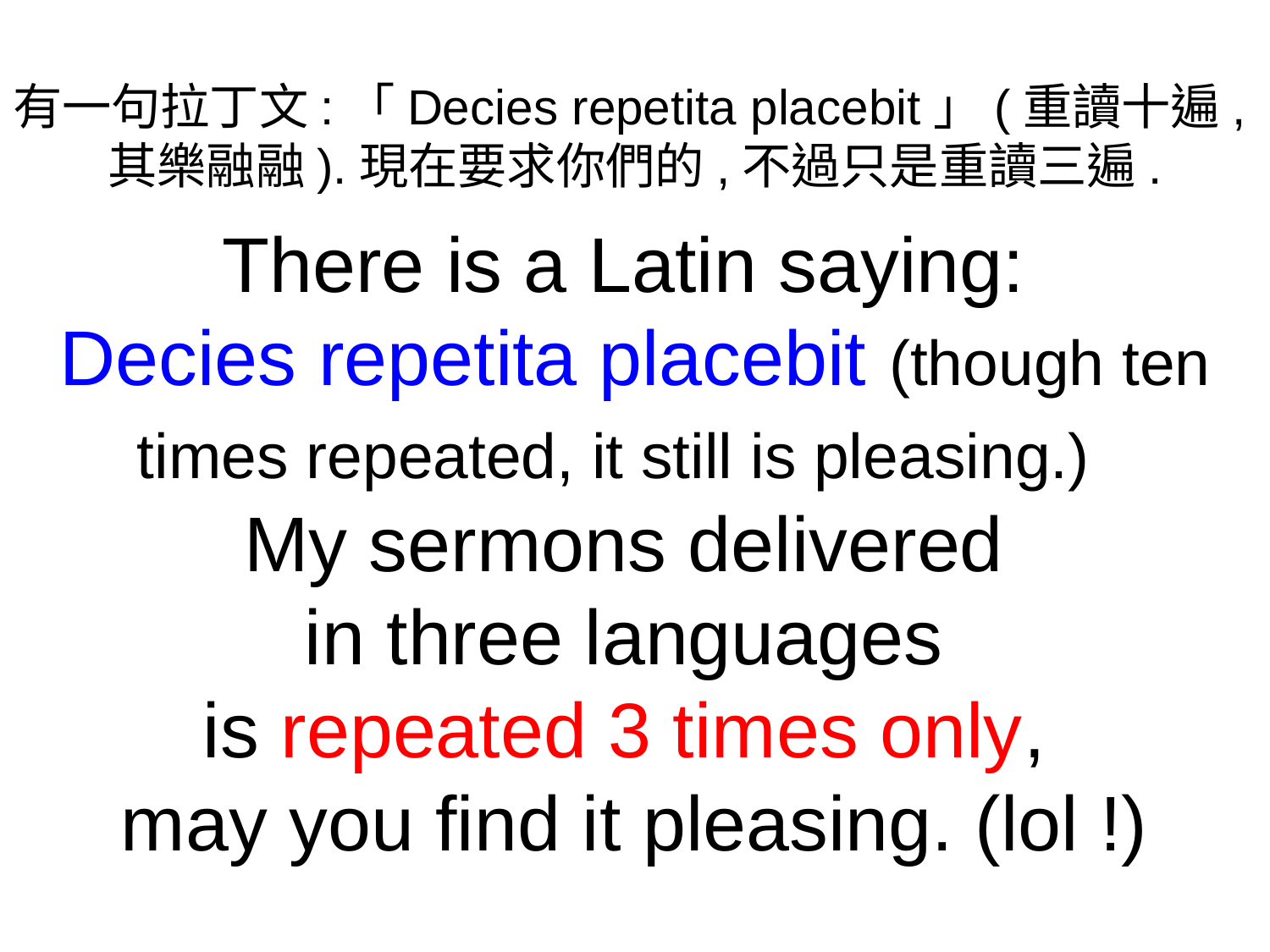

有一句拉丁文:「Decies repetita placebit」(重讀十遍,其樂融融).現在要求你們的,不過只是重讀三遍.
There is a Latin saying:
Decies repetita placebit (though ten times repeated, it still is pleasing.)
My sermons delivered
in three languages
is repeated 3 times only,
may you find it pleasing. (lol !)